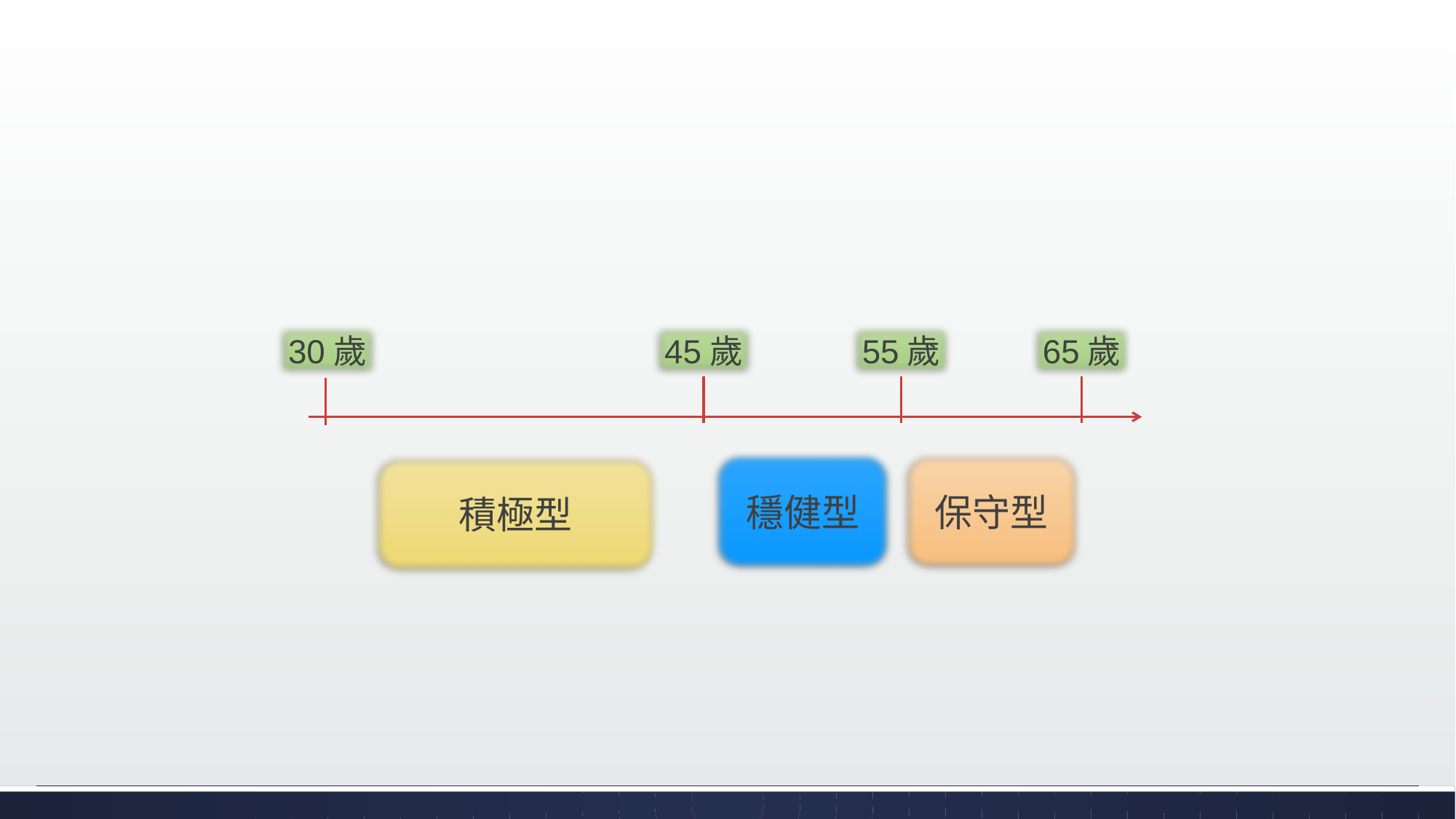

65歲
55歲
30歲
45歲
穩健型
保守型
積極型